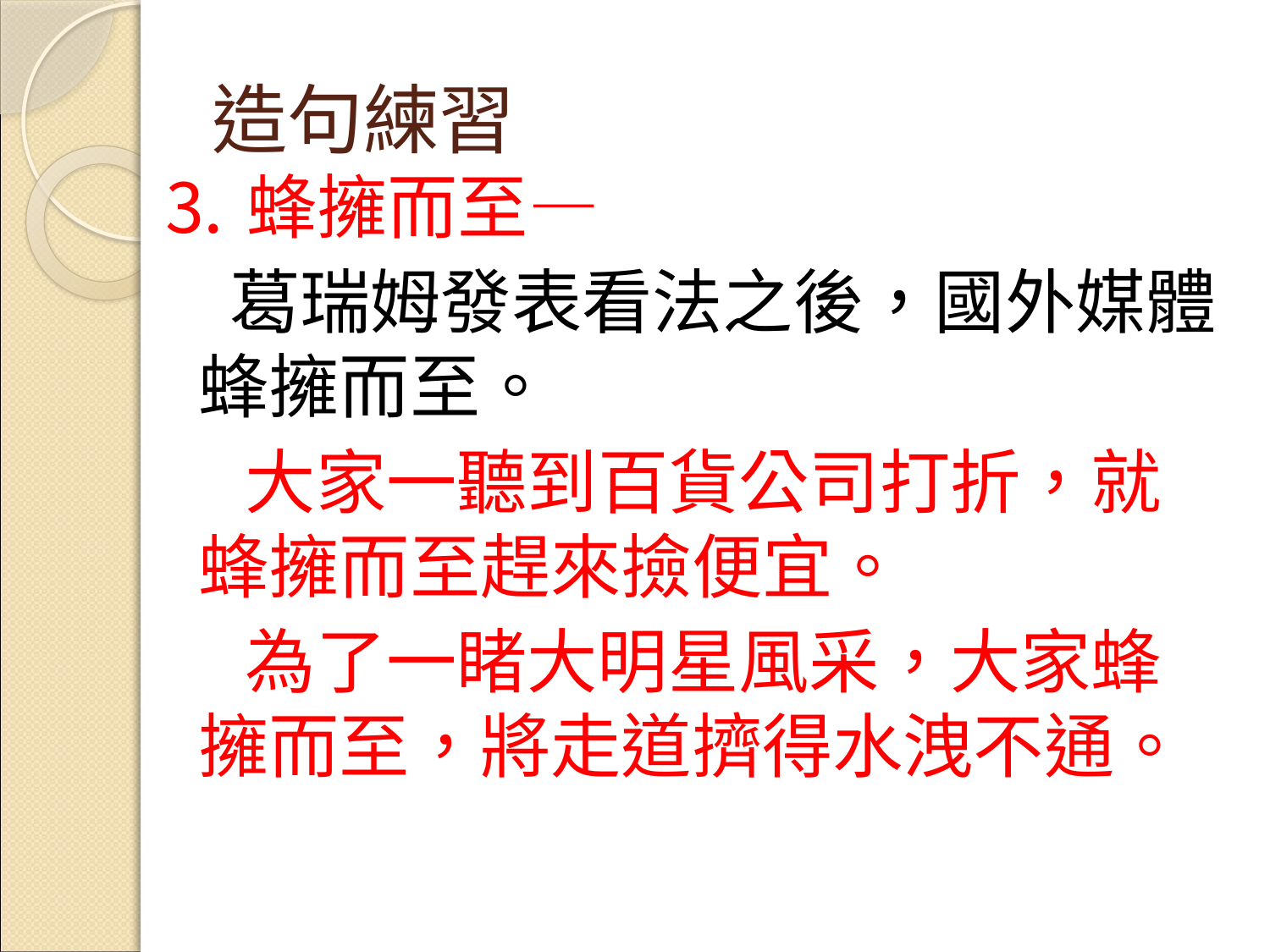

造句練習
⒊蜂擁而至—
　葛瑞姆發表看法之後，國外媒體蜂擁而至。
　 大家一聽到百貨公司打折，就蜂擁而至趕來撿便宜。
　 為了一睹大明星風采，大家蜂擁而至，將走道擠得水洩不通。